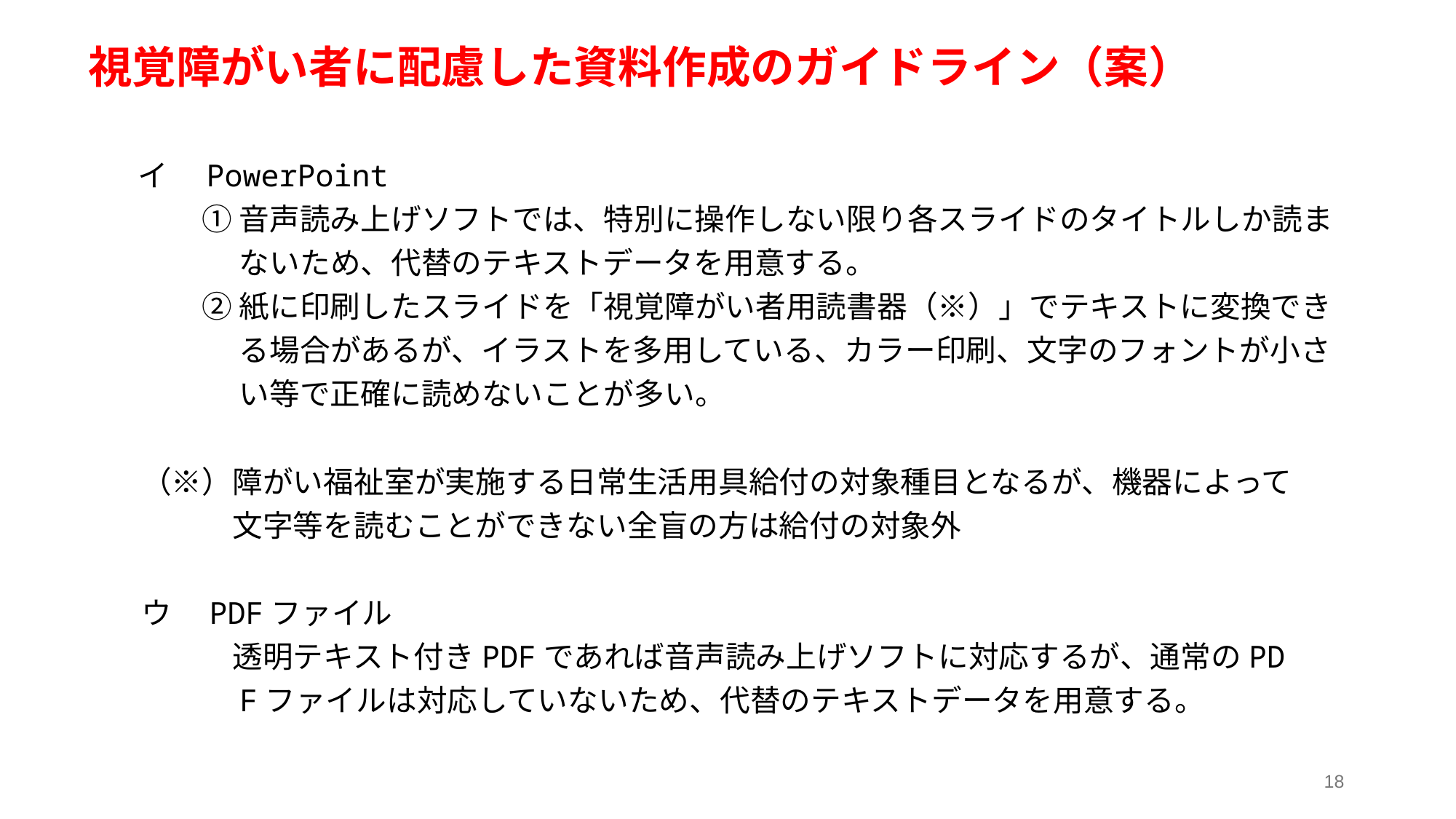

# 視覚障がい者に配慮した資料作成のガイドライン（案）
　イ　PowerPoint
　　　① 音声読み上げソフトでは、特別に操作しない限り各スライドのタイトルしか読ま
　　　　 ないため、代替のテキストデータを用意する。
　　　② 紙に印刷したスライドを「視覚障がい者用読書器（※）」でテキストに変換でき
　　　　 る場合があるが、イラストを多用している、カラー印刷、文字のフォントが小さ
　　　　 い等で正確に読めないことが多い。

　（※）障がい福祉室が実施する日常生活用具給付の対象種目となるが、機器によって
　　　　文字等を読むことができない全盲の方は給付の対象外

　ウ　PDFファイル
　　　　透明テキスト付きPDFであれば音声読み上げソフトに対応するが、通常のPD
　　　　Fファイルは対応していないため、代替のテキストデータを用意する。
18